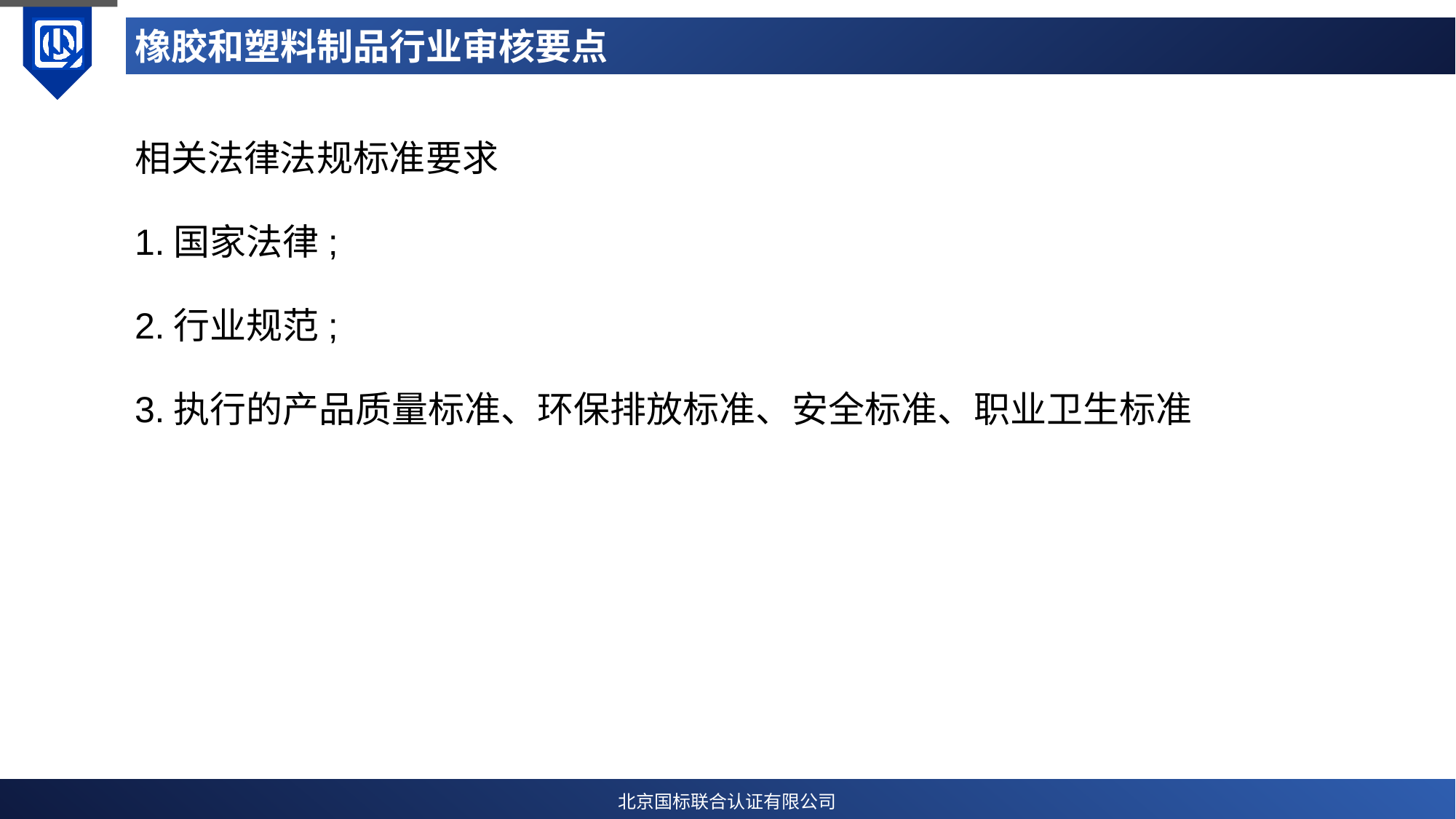

# 橡胶和塑料制品行业审核要点
相关法律法规标准要求
1.国家法律;
2.行业规范;
3.执行的产品质量标准、环保排放标准、安全标准、职业卫生标准